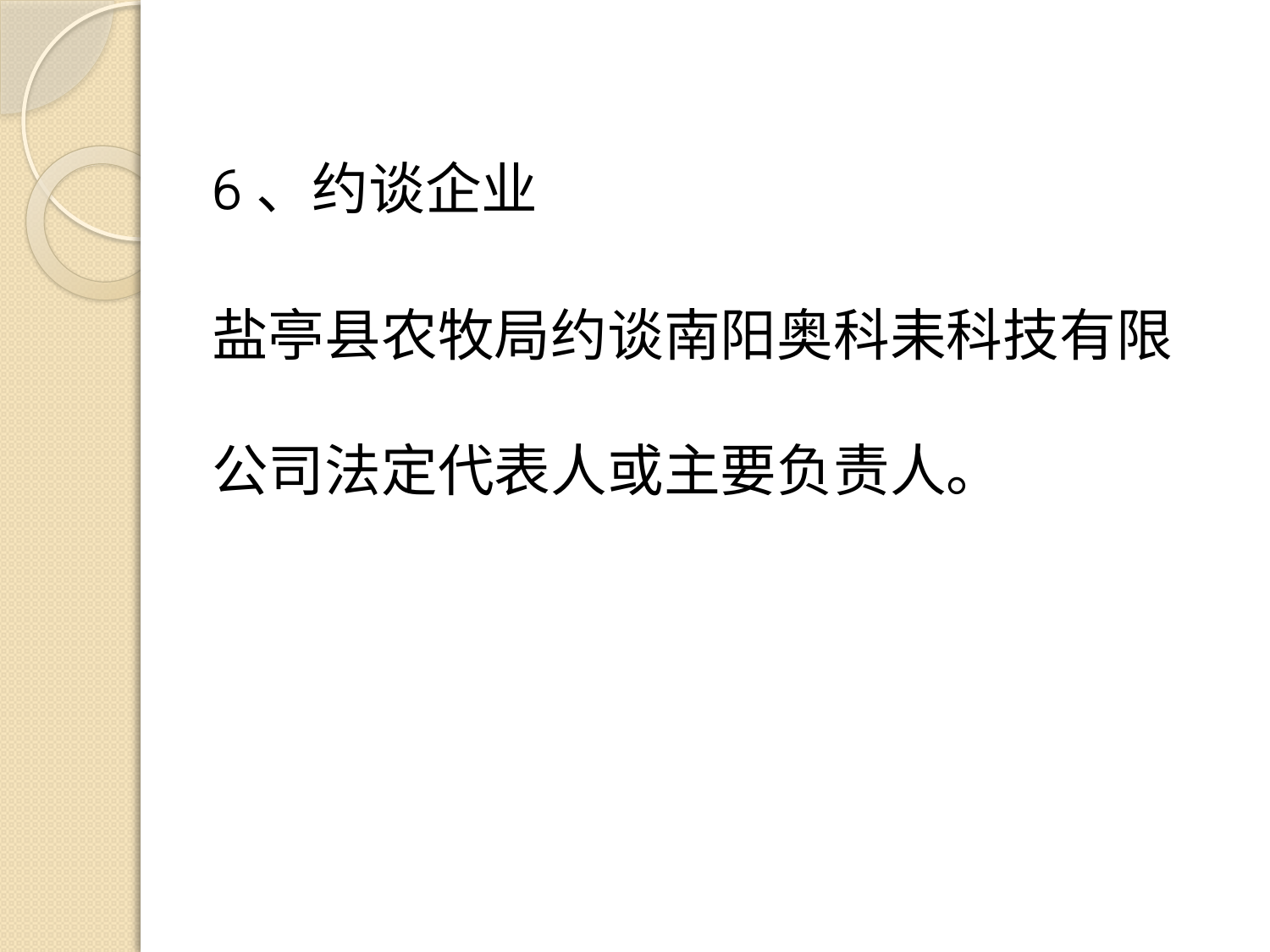

6、约谈企业
盐亭县农牧局约谈南阳奥科耒科技有限公司法定代表人或主要负责人。